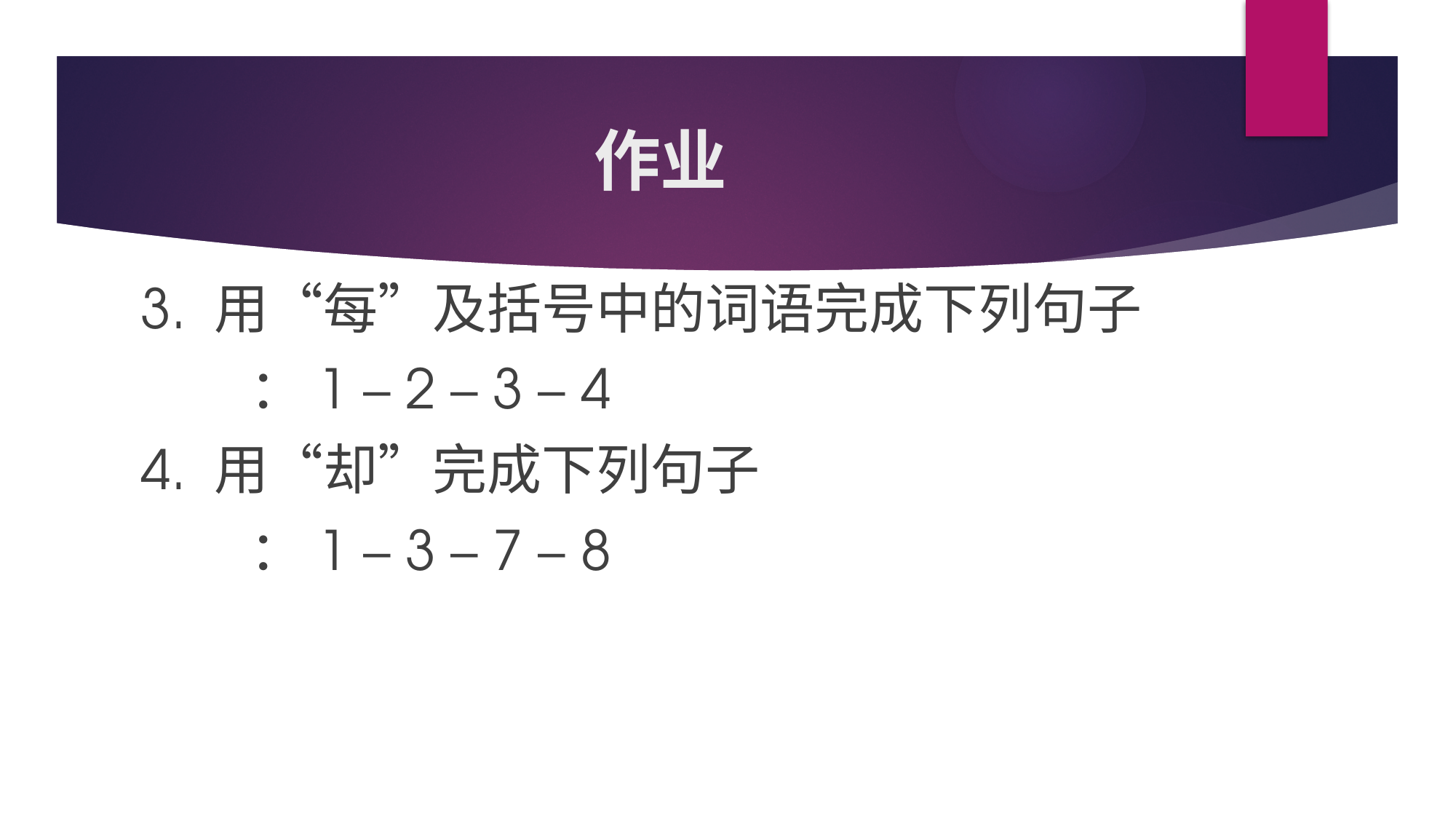

# 作业
3. 用“每”及括号中的词语完成下列句子
	：1 – 2 – 3 – 4
4. 用“却”完成下列句子
	：1 – 3 – 7 – 8